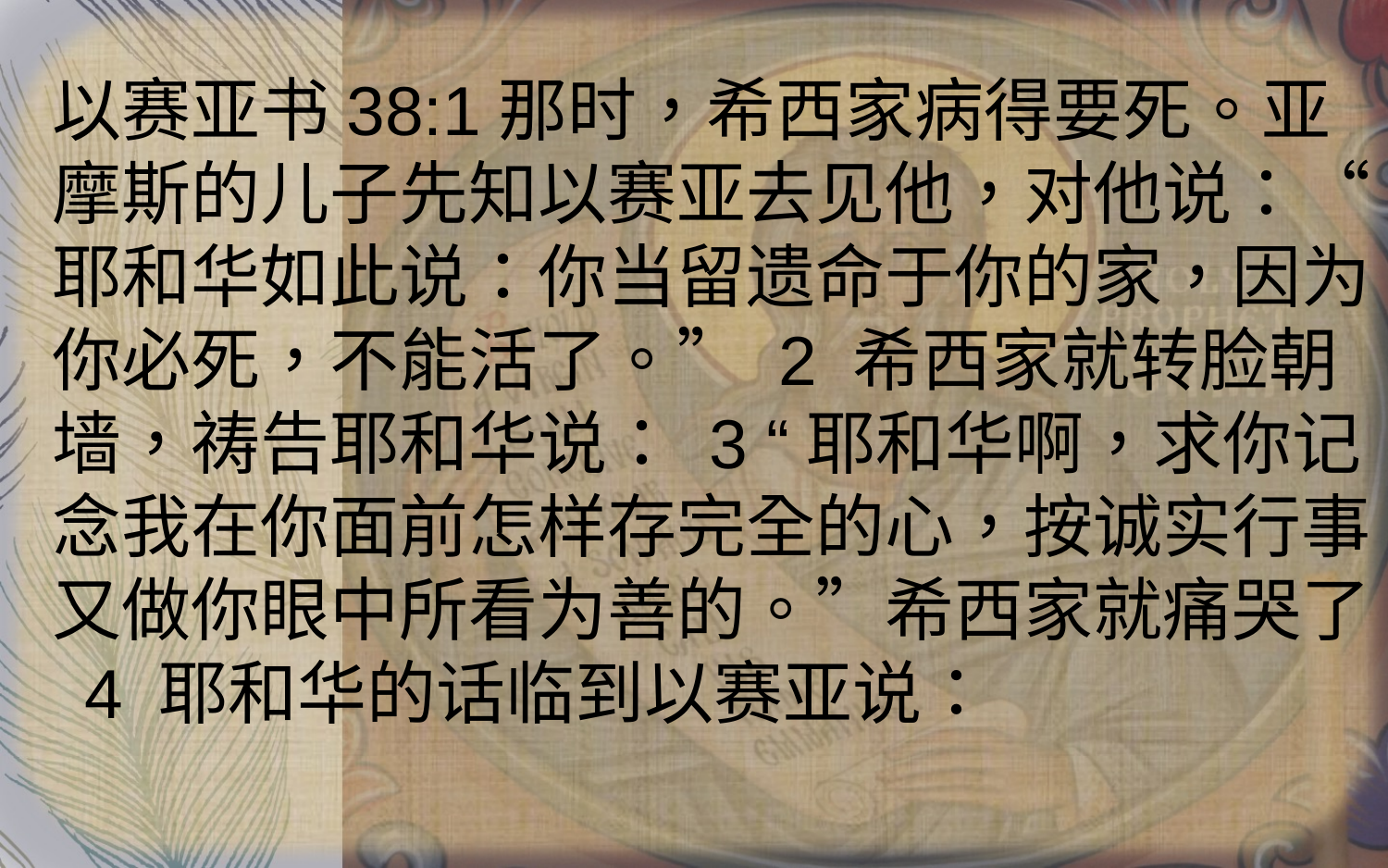

以赛亚书38:1那时，希西家病得要死。亚摩斯的儿子先知以赛亚去见他，对他说：“耶和华如此说：你当留遗命于你的家，因为你必死，不能活了。” 2 希西家就转脸朝墙，祷告耶和华说： 3 “耶和华啊，求你记念我在你面前怎样存完全的心，按诚实行事，又做你眼中所看为善的。”希西家就痛哭了。 4 耶和华的话临到以赛亚说：